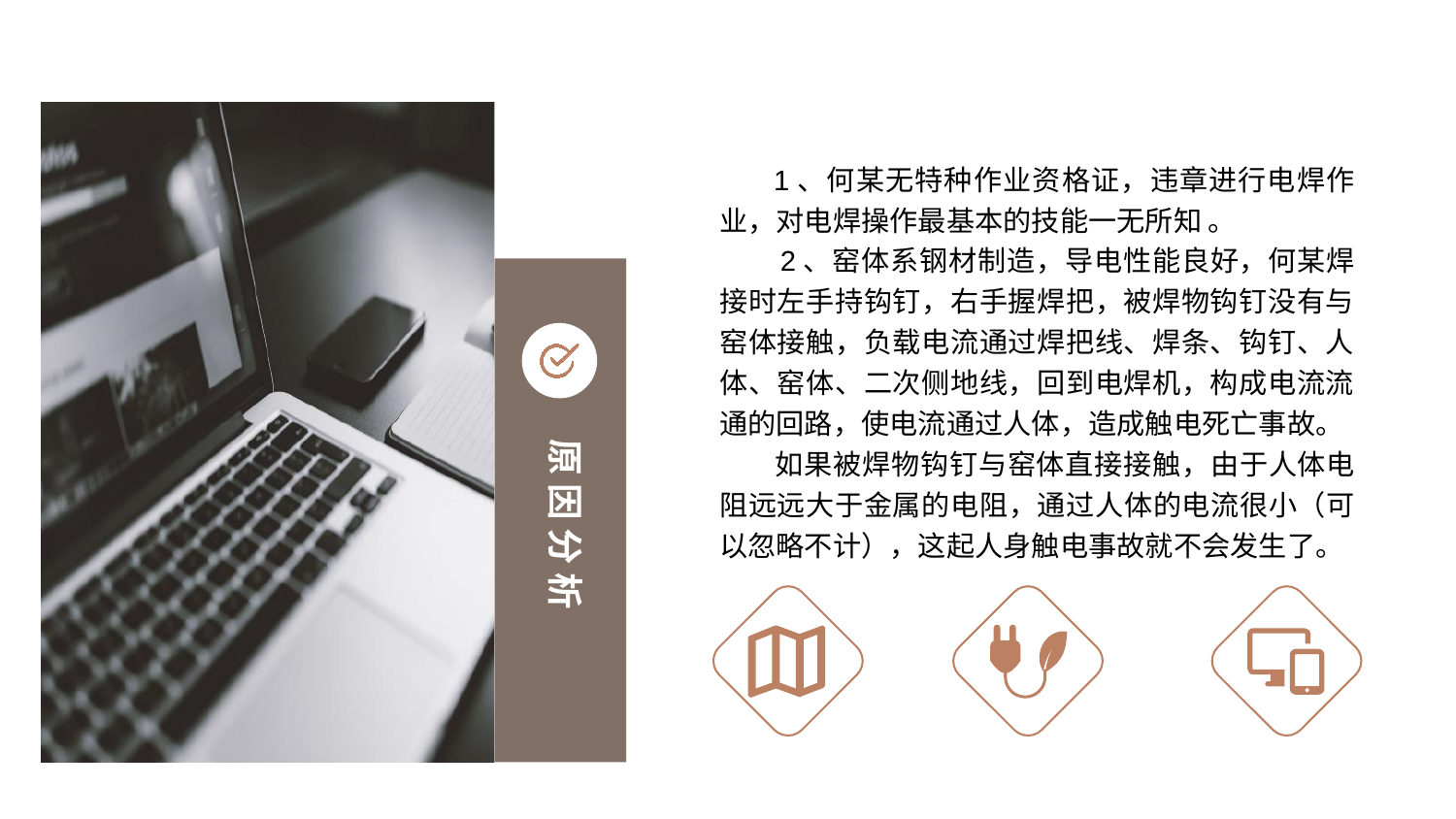

一、惨痛的教训

      1、何某无特种作业资格证，违章进行电焊作业，对电焊操作最基本的技能一无所知 。
       2、窑体系钢材制造，导电性能良好，何某焊接时左手持钩钉，右手握焊把，被焊物钩钉没有与窑体接触，负载电流通过焊把线、焊条、钩钉、人体、窑体、二次侧地线，回到电焊机，构成电流流通的回路，使电流通过人体，造成触电死亡事故。
       如果被焊物钩钉与窑体直接接触，由于人体电阻远远大于金属的电阻，通过人体的电流很小（可以忽略不计），这起人身触电事故就不会发生了。

原 因 分 析